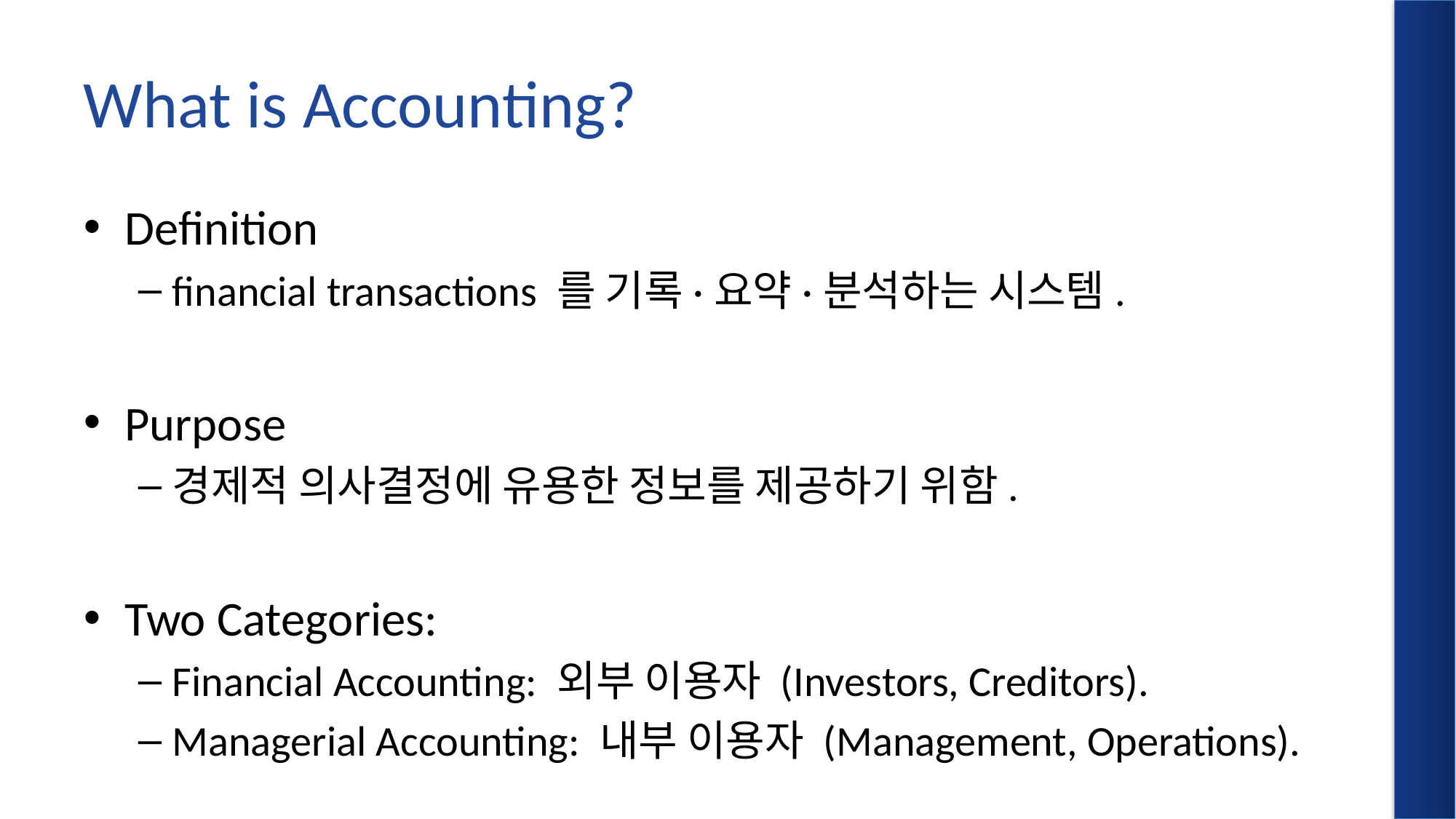

# What is Accounting?
Definition
financial transactions 를 기록·요약·분석하는 시스템.

Purpose
경제적 의사결정에 유용한 정보를 제공하기 위함.

Two Categories:
Financial Accounting: 외부 이용자 (Investors, Creditors).
Managerial Accounting: 내부 이용자 (Management, Operations).